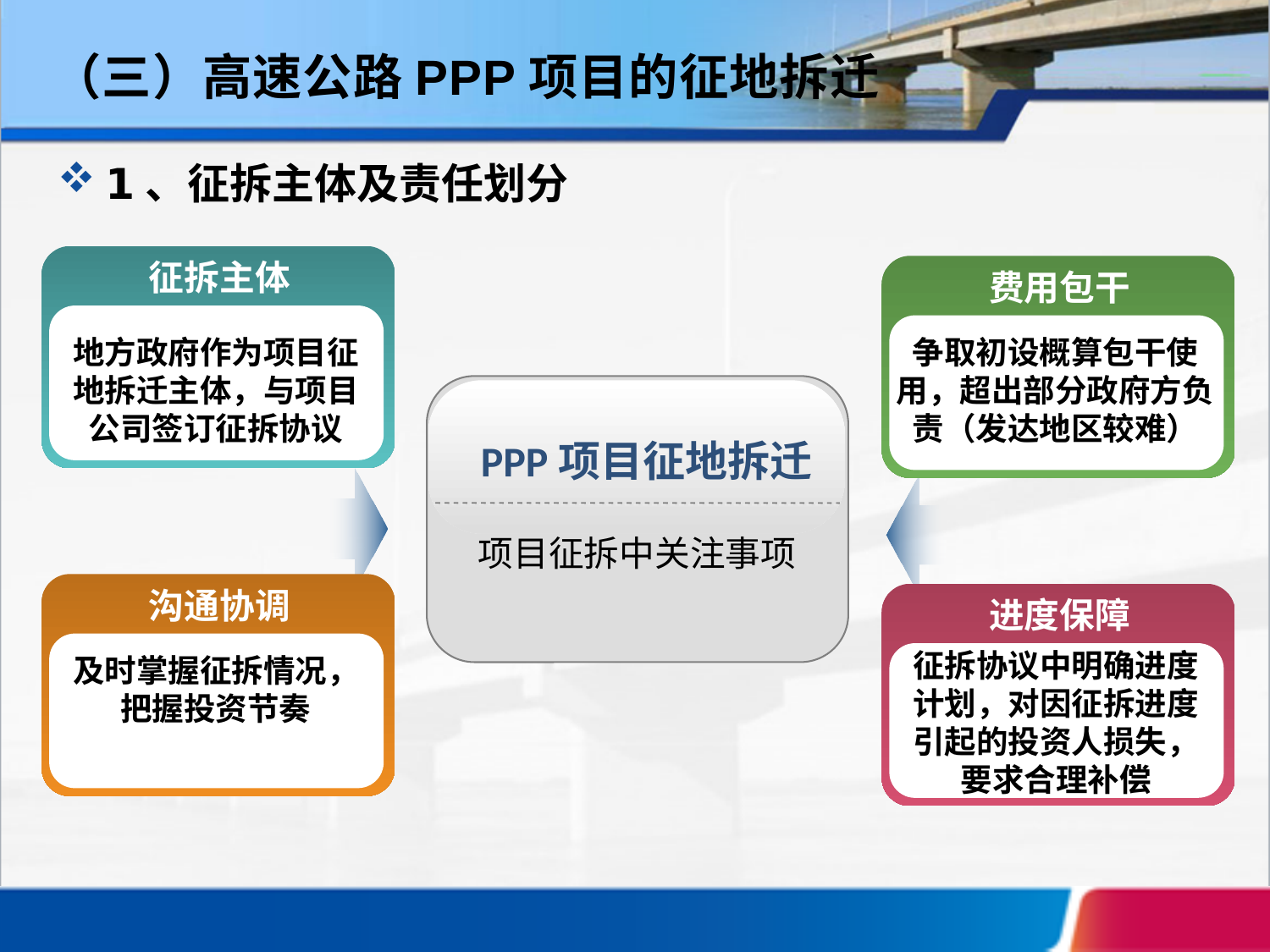

（三）高速公路PPP项目的征地拆迁
1、征拆主体及责任划分

征拆主体

费用包干

地方政府作为项目征地拆迁主体，与项目公司签订征拆协议
争取初设概算包干使用，超出部分政府方负责（发达地区较难）

PPP项目征地拆迁

项目征拆中关注事项

沟通协调

进度保障

征拆协议中明确进度计划，对因征拆进度引起的投资人损失，要求合理补偿

及时掌握征拆情况，把握投资节奏